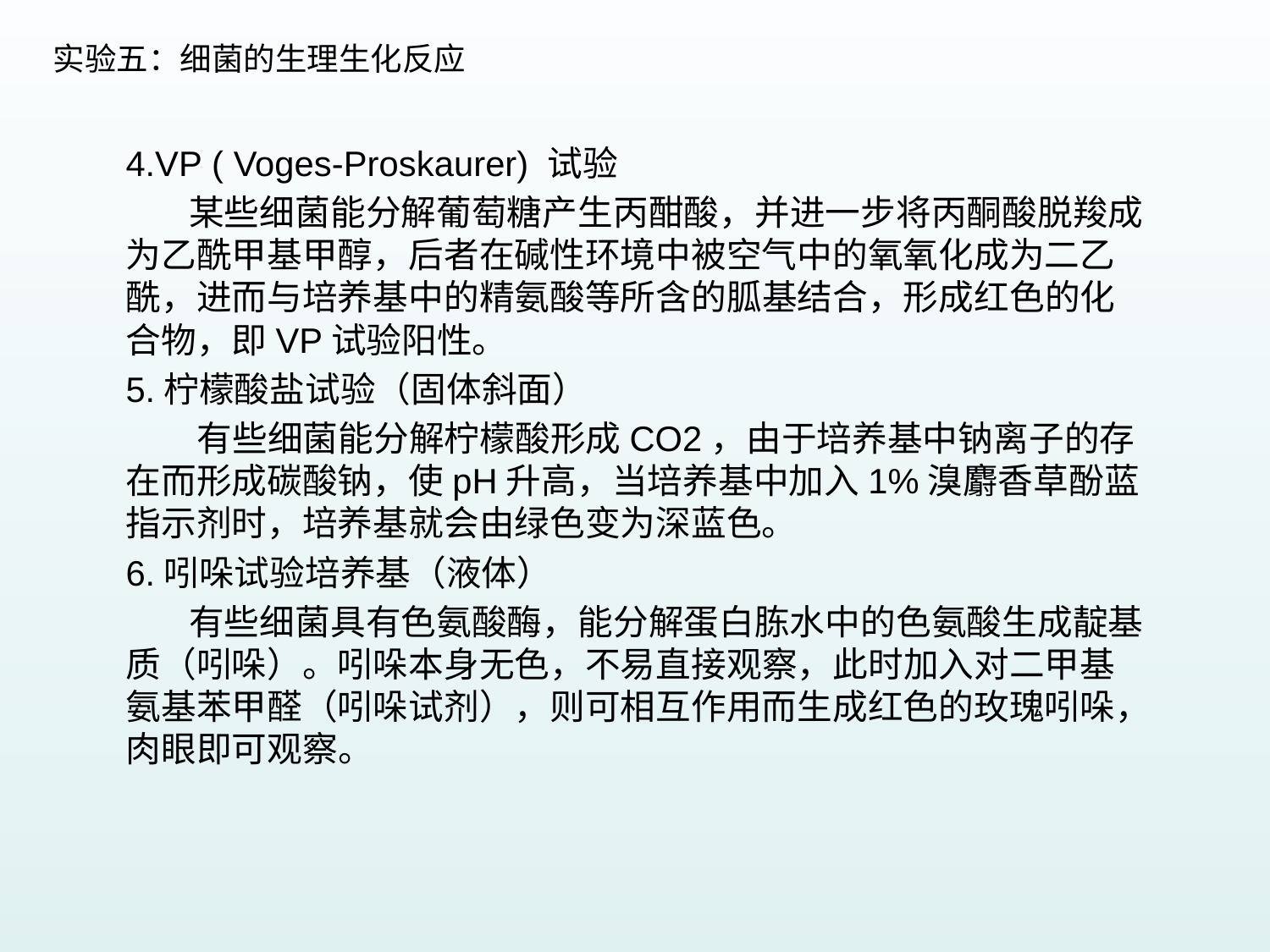

实验五：细菌的生理生化反应
4.VP ( Voges-Proskaurer) 试验
       某些细菌能分解葡萄糖产生丙酣酸，并进一步将丙酮酸脱羧成为乙酰甲基甲醇，后者在碱性环境中被空气中的氧氧化成为二乙酰，进而与培养基中的精氨酸等所含的胍基结合，形成红色的化合物，即VP试验阳性。
5.柠檬酸盐试验（固体斜面）
        有些细菌能分解柠檬酸形成CO2，由于培养基中钠离子的存在而形成碳酸钠，使pH升高，当培养基中加入1%溴麝香草酚蓝指示剂时，培养基就会由绿色变为深蓝色。
6.吲哚试验培养基（液体）
       有些细菌具有色氨酸酶，能分解蛋白胨水中的色氨酸生成靛基质（吲哚）。吲哚本身无色，不易直接观察，此时加入对二甲基氨基苯甲醛（吲哚试剂），则可相互作用而生成红色的玫瑰吲哚，肉眼即可观察。